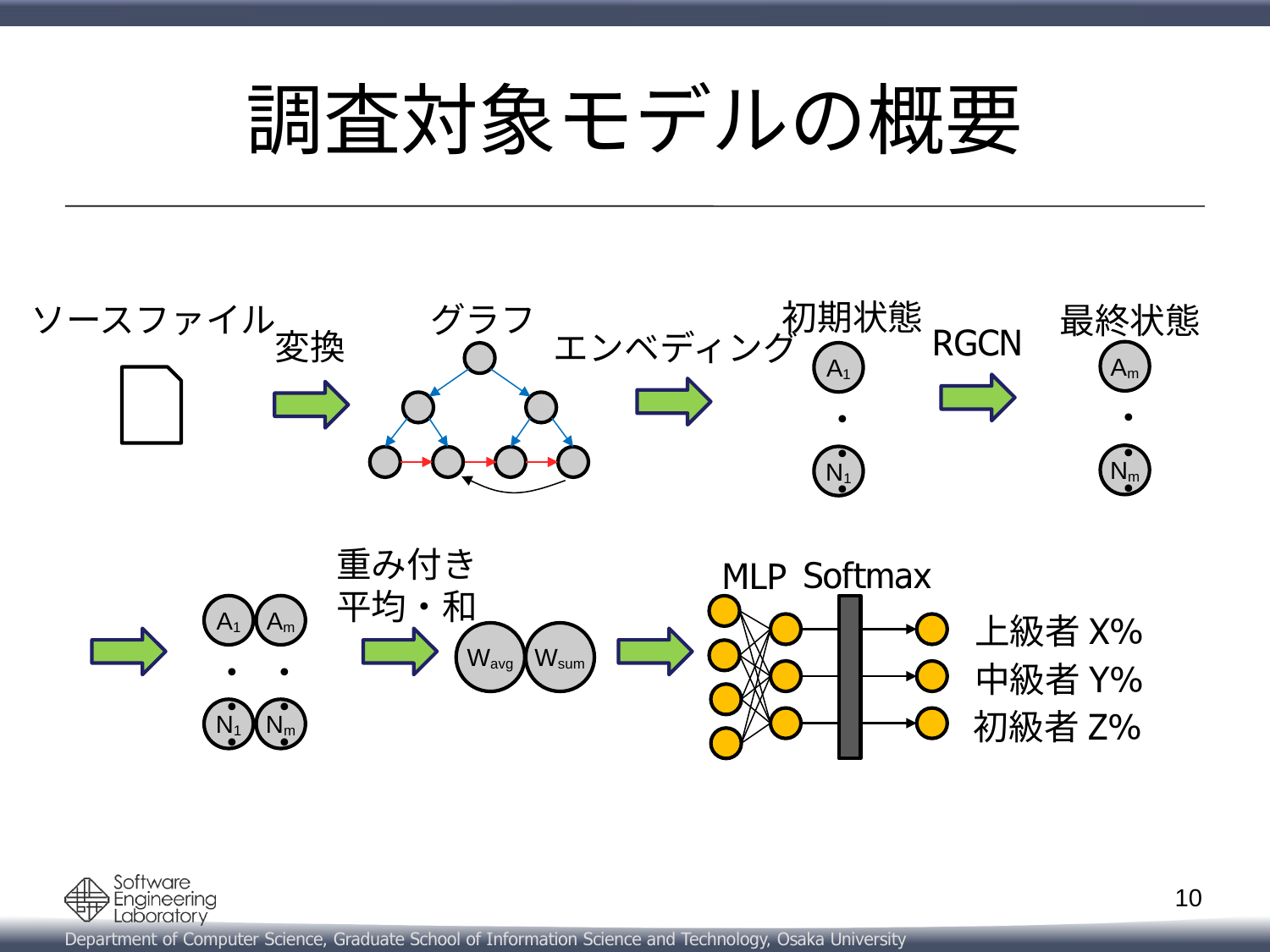

# 調査対象モデルの概要
初期状態
ソースファイル
グラフ
最終状態
RGCN
変換
エンベディング
Am

A1

・・・
・・・

Nm
N1

重み付き
平均・和
Softmax
MLP

A1
Am

上級者X%

Wavg
Wsum

・・・
・・・
中級者Y%

初級者Z%
N1
Nm

10